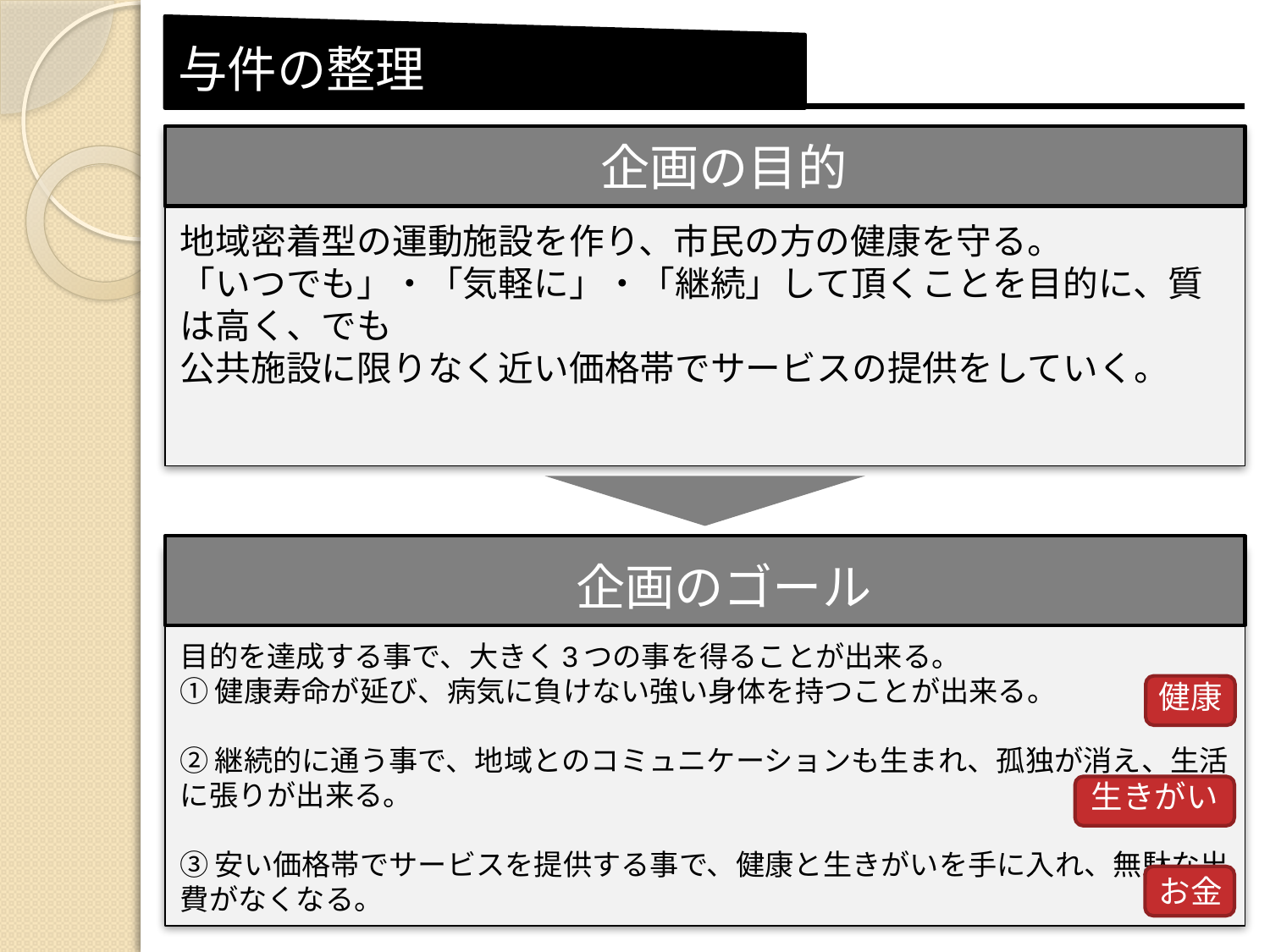

与件の整理
企画の目的

地域密着型の運動施設を作り、市民の方の健康を守る。
「いつでも」・「気軽に」・「継続」して頂くことを目的に、質は高く、でも
公共施設に限りなく近い価格帯でサービスの提供をしていく。

企画のゴール
目的を達成する事で、大きく3つの事を得ることが出来る。
①健康寿命が延び、病気に負けない強い身体を持つことが出来る。

②継続的に通う事で、地域とのコミュニケーションも生まれ、孤独が消え、生活に張りが出来る。

③安い価格帯でサービスを提供する事で、健康と生きがいを手に入れ、無駄な出費がなくなる。

健康
生きがい

お金